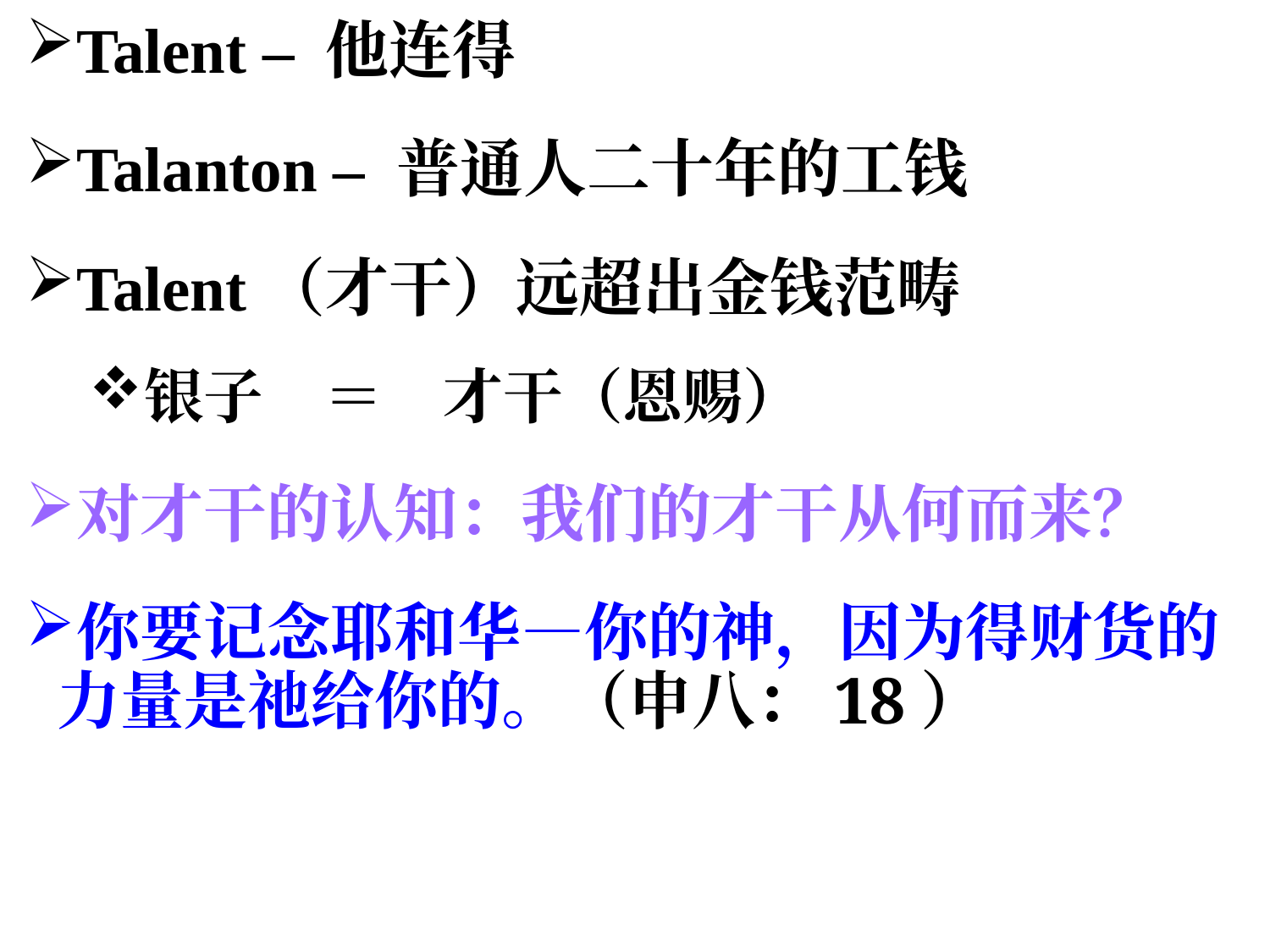

Talent – 他连得

Talanton – 普通人二十年的工钱

Talent（才干）远超出金钱范畴

银子　＝　才干（恩赐）

对才干的认知：我们的才干从何而来？

你要记念耶和华—你的神，因为得财货的力量是祂给你的。（申八：18）